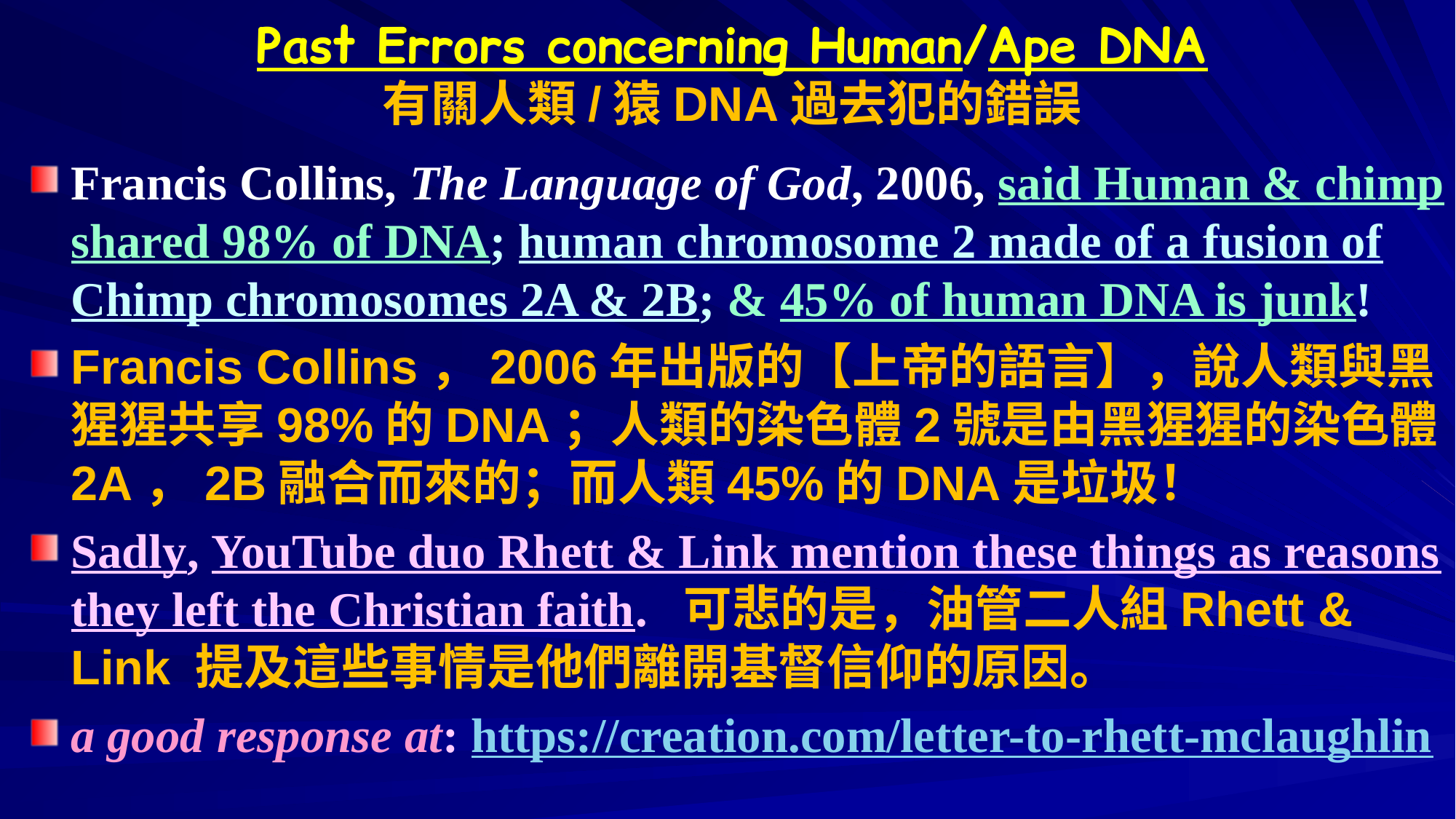

# Past Errors concerning Human/Ape DNA 有關人類/猿DNA過去犯的錯誤
Francis Collins, The Language of God, 2006, said Human & chimp shared 98% of DNA; human chromosome 2 made of a fusion of Chimp chromosomes 2A & 2B; & 45% of human DNA is junk!
Francis Collins，2006年出版的【上帝的語言】，說人類與黑猩猩共享98%的DNA；人類的染色體2號是由黑猩猩的染色體2A，2B融合而來的；而人類45%的DNA是垃圾！
Sadly, YouTube duo Rhett & Link mention these things as reasons they left the Christian faith.  可悲的是，油管二人組Rhett & Link 提及這些事情是他們離開基督信仰的原因。
a good response at: https://creation.com/letter-to-rhett-mclaughlin